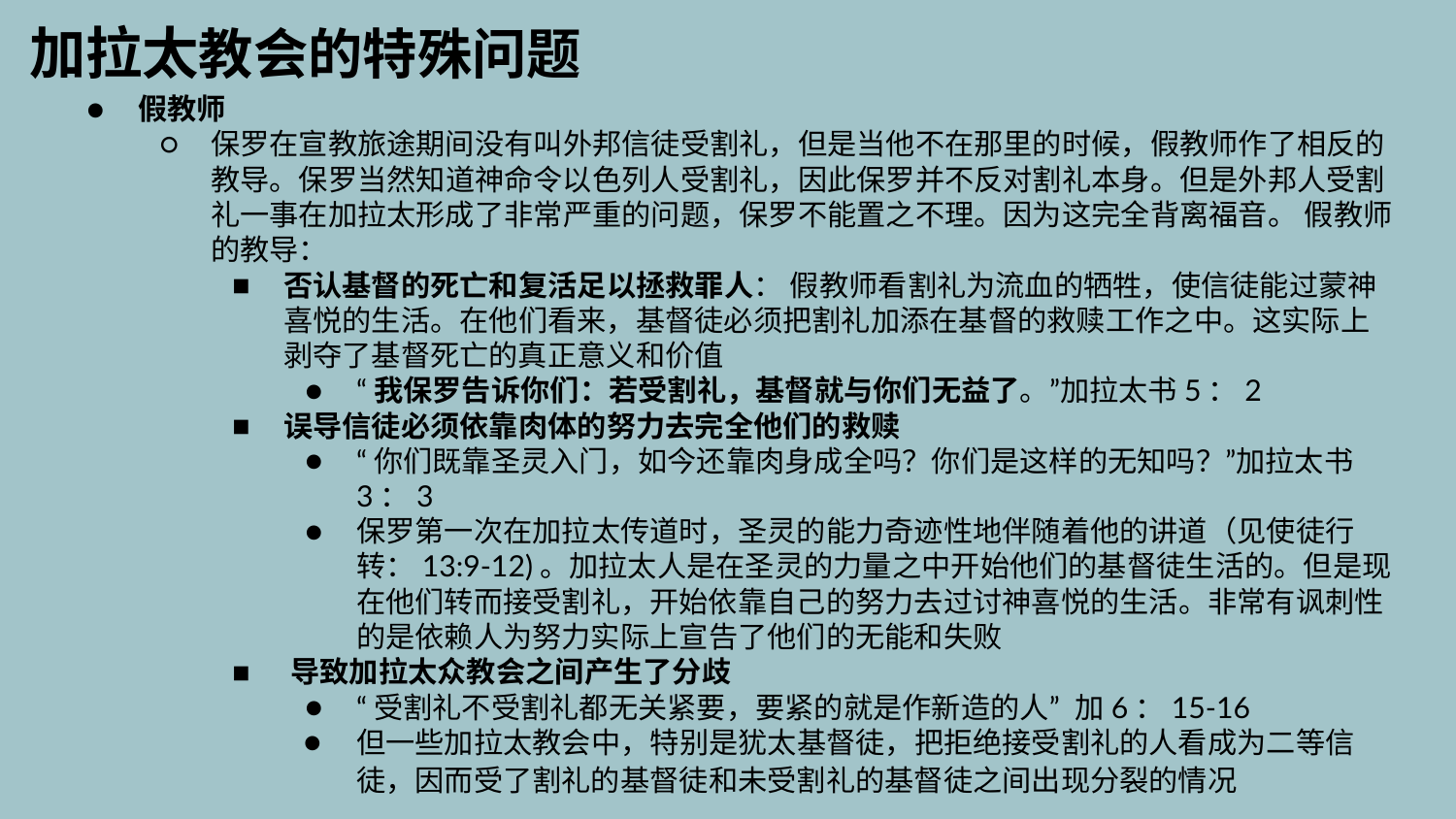

加拉太教会的特殊问题
假教师
保罗在宣教旅途期间没有叫外邦信徒受割礼，但是当他不在那里的时候，假教师作了相反的教导。保罗当然知道神命令以色列人受割礼，因此保罗并不反对割礼本身。但是外邦人受割礼一事在加拉太形成了非常严重的问题，保罗不能置之不理。因为这完全背离福音。 假教师的教导：
否认基督的死亡和复活足以拯救罪人： 假教师看割礼为流血的牺牲，使信徒能过蒙神喜悦的生活。在他们看来，基督徒必须把割礼加添在基督的救赎工作之中。这实际上剥夺了基督死亡的真正意义和价值
“我保罗告诉你们：若受割礼，基督就与你们无益了。”加拉太书5：2
误导信徒必须依靠肉体的努力去完全他们的救赎
“你们既靠圣灵入门，如今还靠肉身成全吗？你们是这样的无知吗？”加拉太书3：3
保罗第一次在加拉太传道时，圣灵的能力奇迹性地伴随着他的讲道（见使徒行转：13:9-12)。加拉太人是在圣灵的力量之中开始他们的基督徒生活的。但是现在他们转而接受割礼，开始依靠自己的努力去过讨神喜悦的生活。非常有讽刺性的是依赖人为努力实际上宣告了他们的无能和失败
​​​​导致加拉太众教会之间产生了分歧​​
“受割礼不受割礼都无关紧要，要紧的就是作新造的人”  加6：15-16
但一些加拉太教会中，特别是犹太基督徒，把拒绝接受割礼的人看成为二等信徒，因而受了割礼的基督徒和未受割礼的基督徒之间出现分裂的情况​​